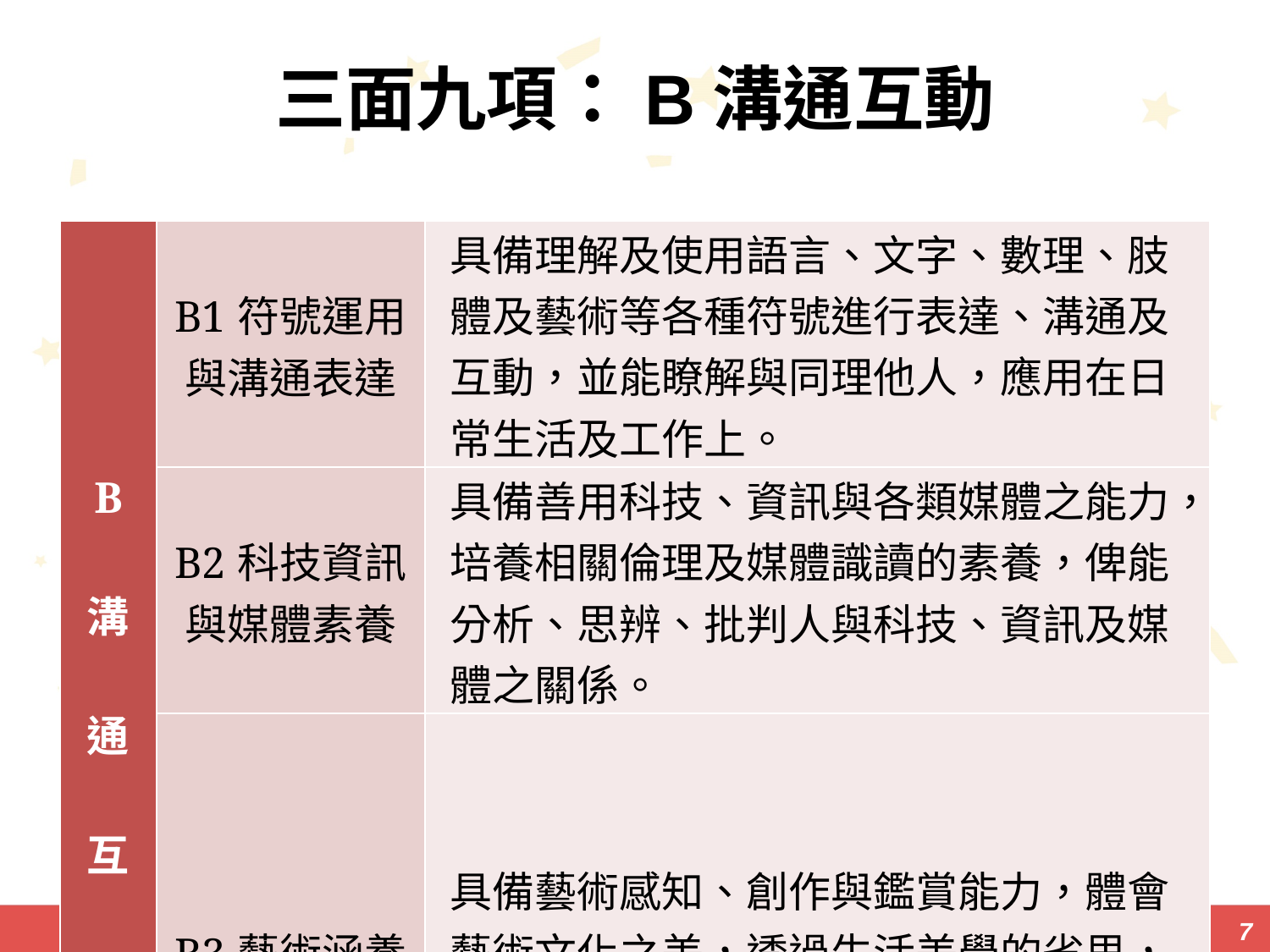

# 三面九項：B溝通互動
| B 溝 通 互 動 | B1符號運用與溝通表達 | 具備理解及使用語言、文字、數理、肢體及藝術等各種符號進行表達、溝通及互動，並能瞭解與同理他人，應用在日常生活及工作上。 |
| --- | --- | --- |
|  | B2科技資訊與媒體素養 | 具備善用科技、資訊與各類媒體之能力，培養相關倫理及媒體識讀的素養，俾能分析、思辨、批判人與科技、資訊及媒體之關係。 |
|  | B3藝術涵養與美感涵養 | 具備藝術感知、創作與鑑賞能力，體會藝術文化之美，透過生活美學的省思，豐富美感體驗，培養對美善的人事物，進行賞析、建構與分享的態度與能力。 |
7